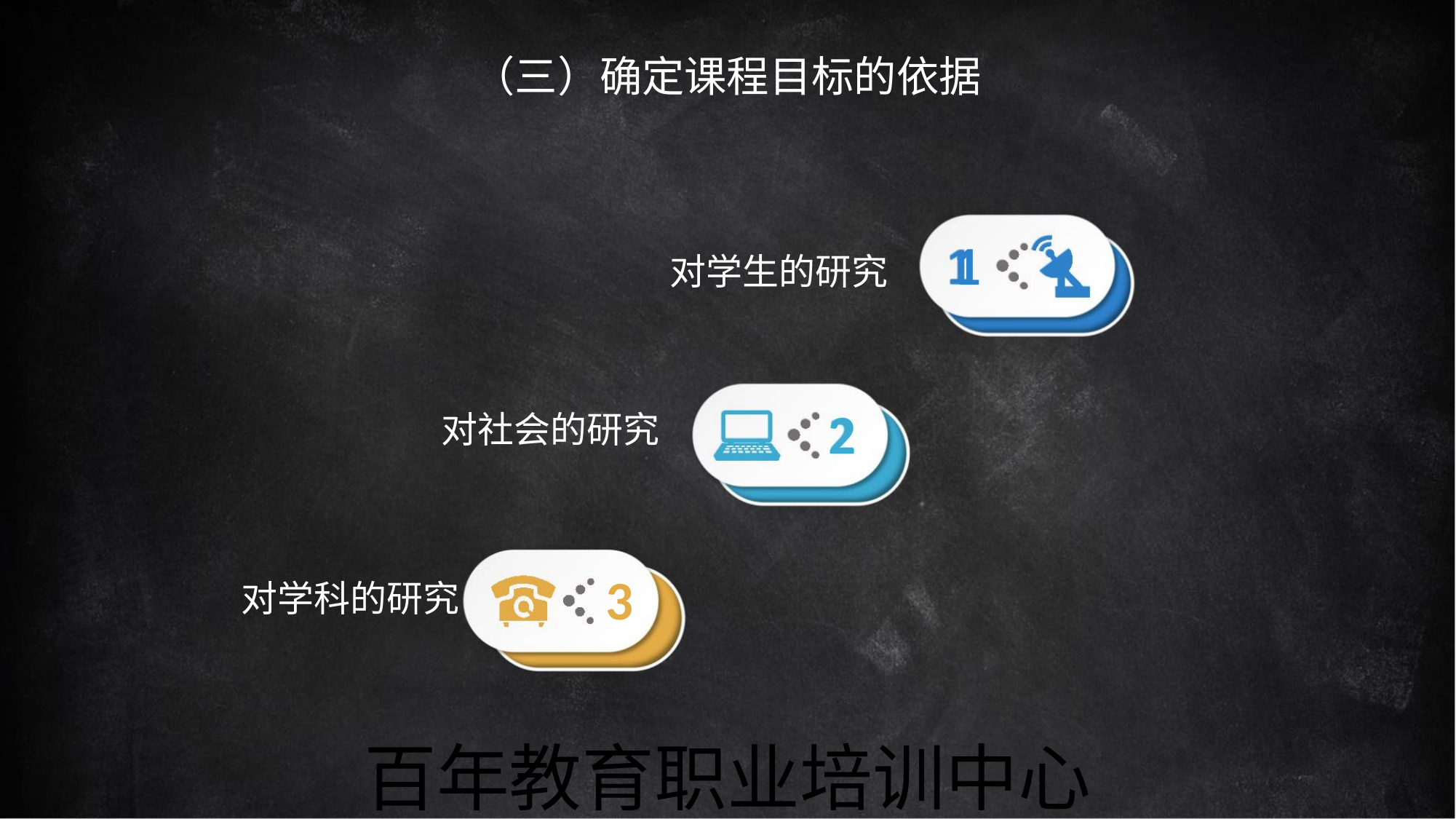

（三）确定课程目标的依据
对学生的研究 1
2
对社会的研究
3
对学科的研究
百年教育职业培训中心